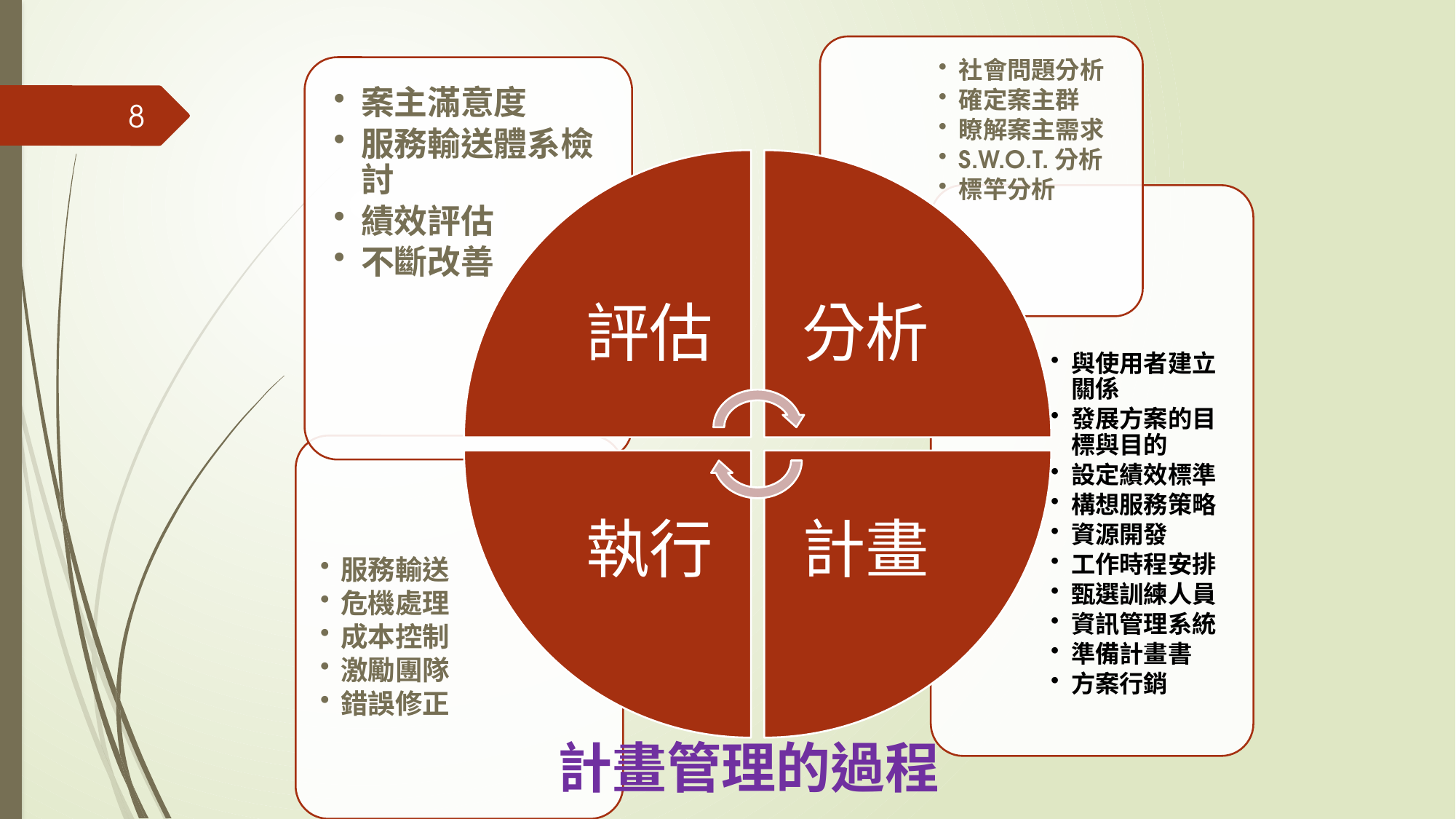

與使用者建立關係
發展方案的目標與目的
設定績效標準
構想服務策略
資源開發
工作時程安排
甄選訓練人員
資訊管理系統
準備計畫書
方案行銷
服務輸送
危機處理
成本控制
激勵團隊
錯誤修正
社會問題分析
確定案主群
瞭解案主需求
S.W.O.T.分析
標竿分析
案主滿意度
服務輸送體系檢討
績效評估
不斷改善
評估
分析
計畫
執行
8
計畫管理的過程